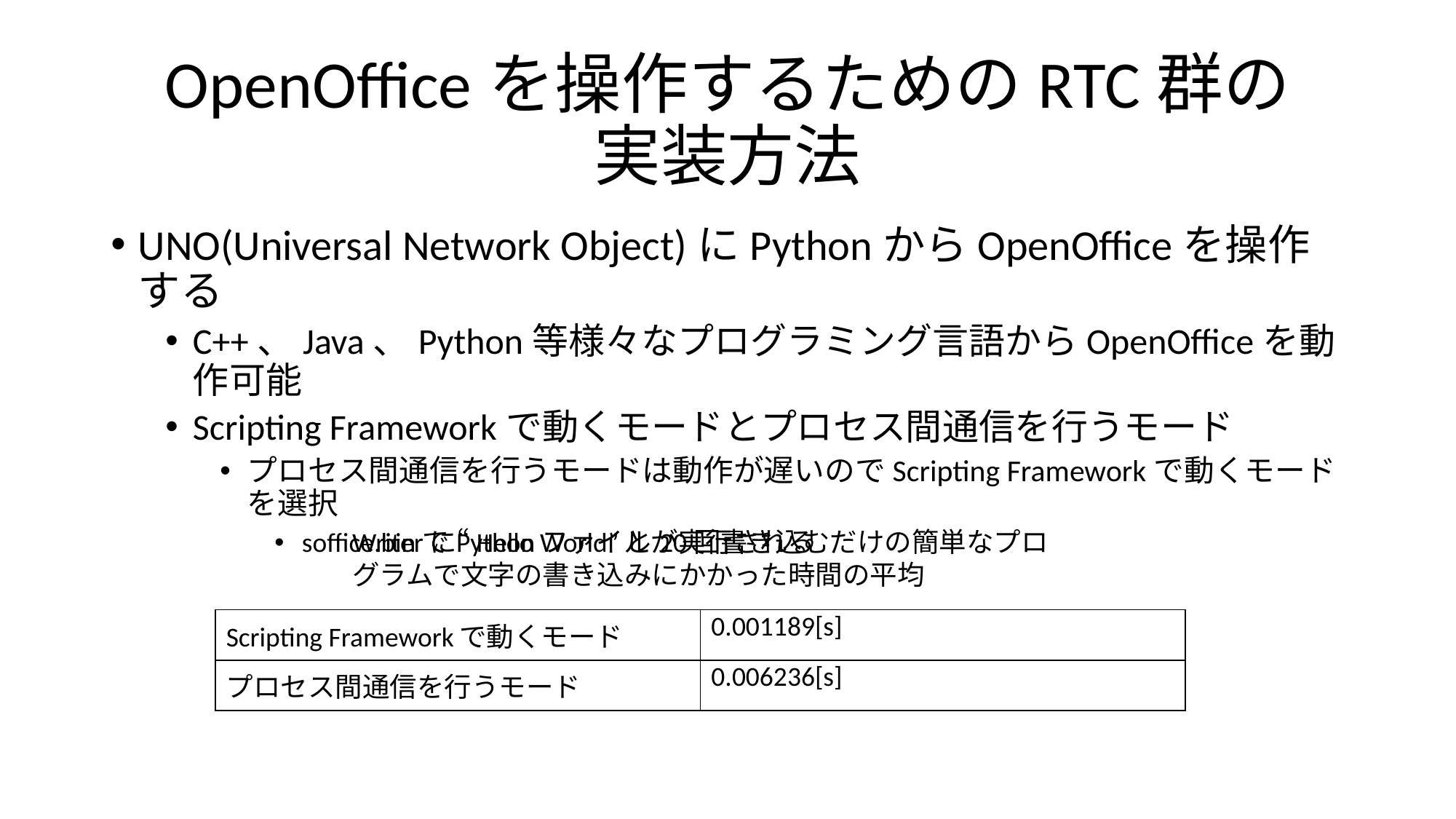

# OpenOfficeを操作するためのRTC群の 実装方法
UNO(Universal Network Object)にPythonからOpenOfficeを操作する
C++、Java、Python等様々なプログラミング言語からOpenOfficeを動作可能
Scripting Frameworkで動くモードとプロセス間通信を行うモード
プロセス間通信を行うモードは動作が遅いのでScripting Frameworkで動くモードを選択
soffice.binでPythonファイルが実行される
Writerに“Hello World”と20回書き込むだけの簡単なプログラムで文字の書き込みにかかった時間の平均
| Scripting Frameworkで動くモード | 0.001189[s] |
| --- | --- |
| プロセス間通信を行うモード | 0.006236[s] |